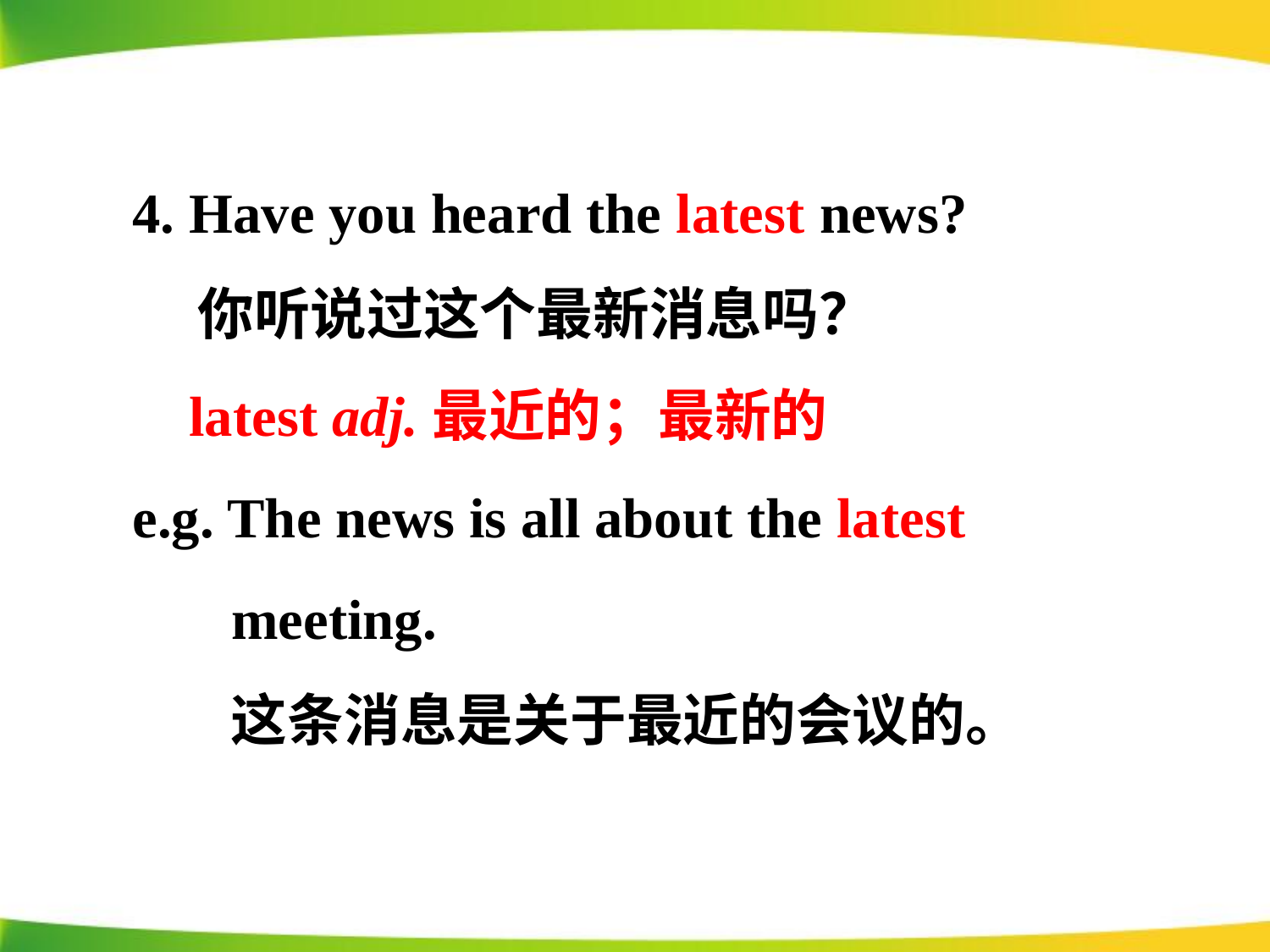

4. Have you heard the latest news?
    你听说过这个最新消息吗？
    latest adj.最近的；最新的
e.g. The news is all about the latest
       meeting.
      这条消息是关于最近的会议的。